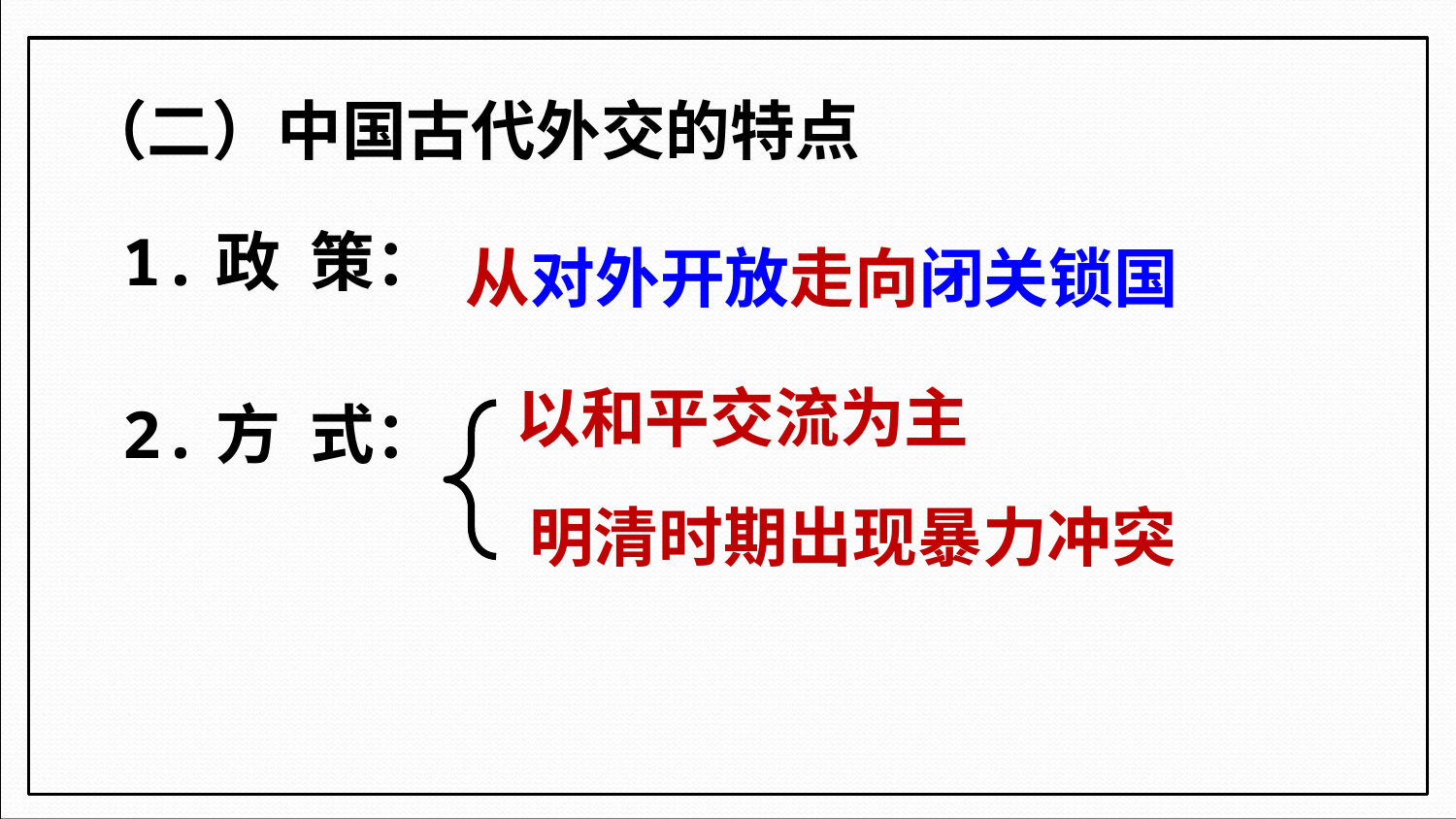

（二）中国古代外交的特点
1.政  策：
从对外开放走向闭关锁国
以和平交流为主
2.方  式：

明清时期出现暴力冲突